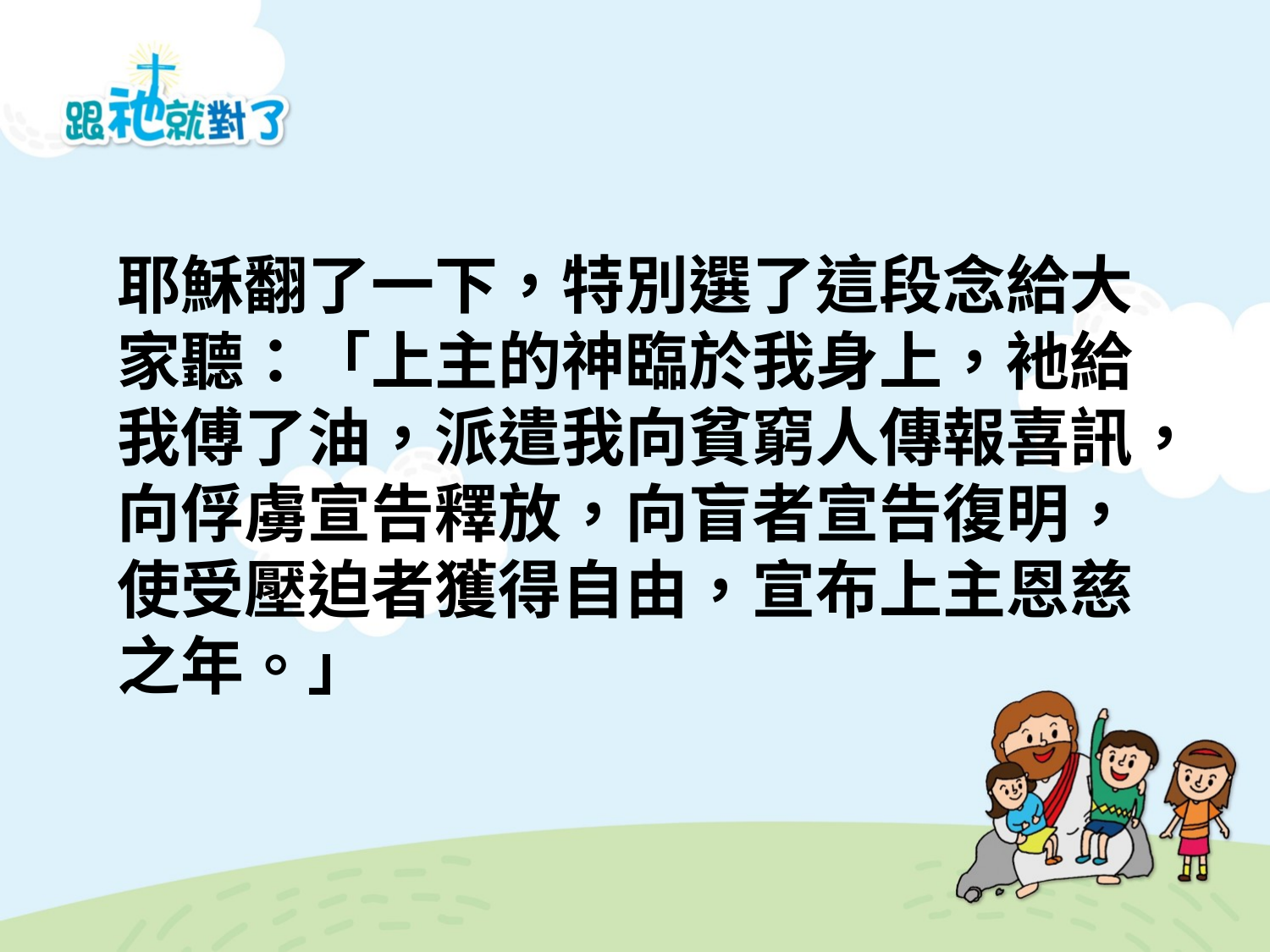

耶穌翻了一下，特別選了這段念給大家聽：「上主的神臨於我身上，衪給我傅了油，派遣我向貧窮人傳報喜訊，向俘虜宣告釋放，向盲者宣告復明，使受壓迫者獲得自由，宣布上主恩慈之年。」